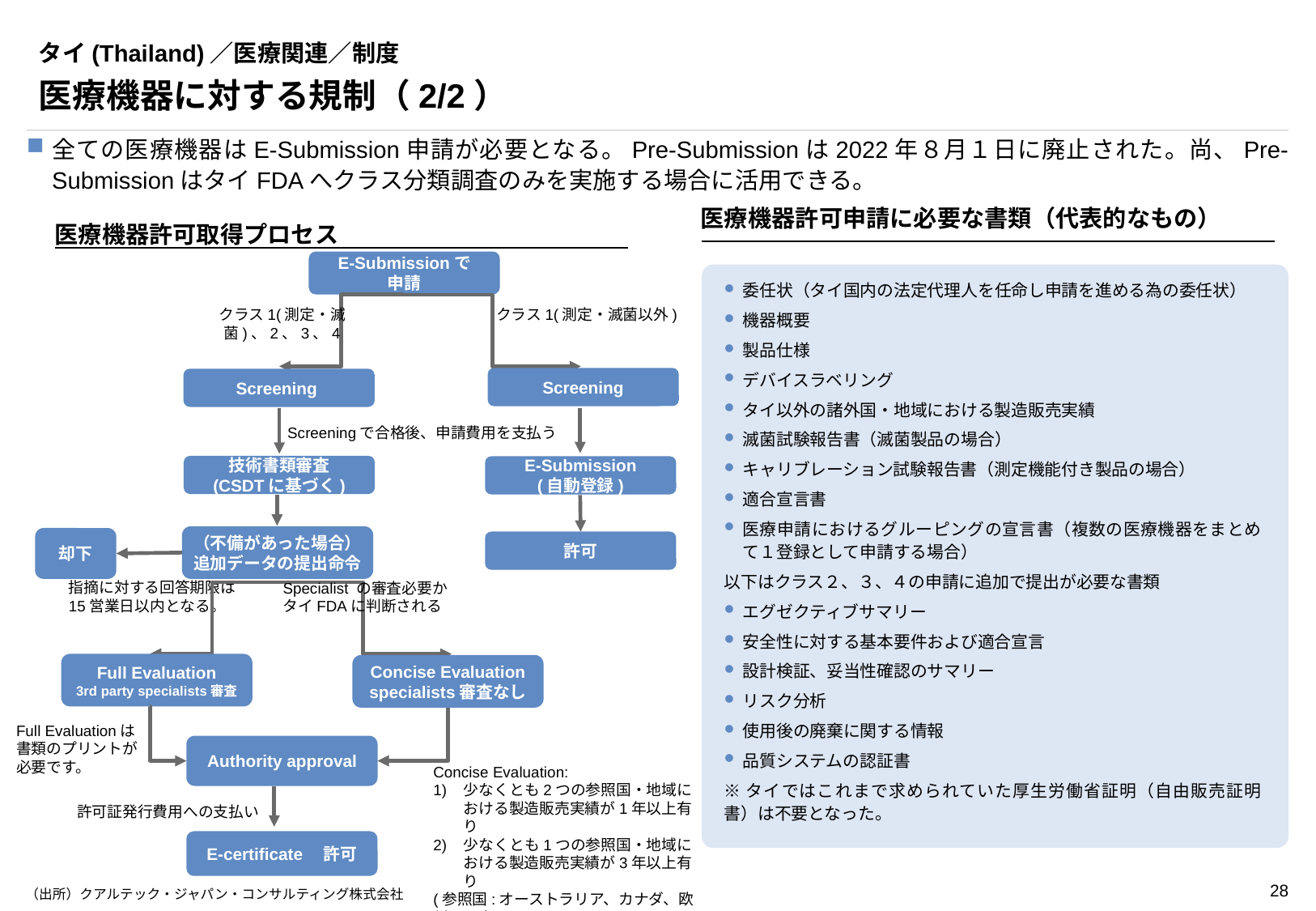

# タイ(Thailand)／医療関連／制度
医療機器に対する規制（2/2）
全ての医療機器はE-Submission申請が必要となる。Pre-Submissionは2022年８月１日に廃止された。尚、Pre-SubmissionはタイFDAへクラス分類調査のみを実施する場合に活用できる。
医療機器許可申請に必要な書類（代表的なもの）
医療機器許可取得プロセス
E-Submissionで
申請
委任状（タイ国内の法定代理人を任命し申請を進める為の委任状）
機器概要
製品仕様
デバイスラベリング
タイ以外の諸外国・地域における製造販売実績
滅菌試験報告書（滅菌製品の場合）
キャリブレーション試験報告書（測定機能付き製品の場合）
適合宣言書
医療申請におけるグルーピングの宣言書（複数の医療機器をまとめて１登録として申請する場合）
以下はクラス２、３、４の申請に追加で提出が必要な書類
エグゼクティブサマリー
安全性に対する基本要件および適合宣言
設計検証、妥当性確認のサマリー
リスク分析
使用後の廃棄に関する情報
品質システムの認証書
※タイではこれまで求められていた厚生労働省証明（自由販売証明書）は不要となった。
クラス1(測定・滅菌以外)
クラス1(測定・滅菌)、2、3、4
Screening
Screening
Screeningで合格後、申請費用を支払う
技術書類審査
(CSDTに基づく)
E-Submission
(自動登録)
（不備があった場合）
追加データの提出命令
却下
許可
指摘に対する回答期限は
15営業日以内となる。
Specialist の審査必要かタイFDAに判断される
Full Evaluation
3rd party specialists審査
Concise Evaluation
specialists審査なし
Full Evaluationは書類のプリントが必要です。

Authority approval
Concise Evaluation:
少なくとも2つの参照国・地域における製造販売実績が1年以上有り
少なくとも1つの参照国・地域における製造販売実績が3年以上有り
(参照国:オーストラリア、カナダ、欧州、日本、アメリカ)

許可証発行費用への支払い
E-certificate　許可
（出所）クアルテック・ジャパン・コンサルティング株式会社